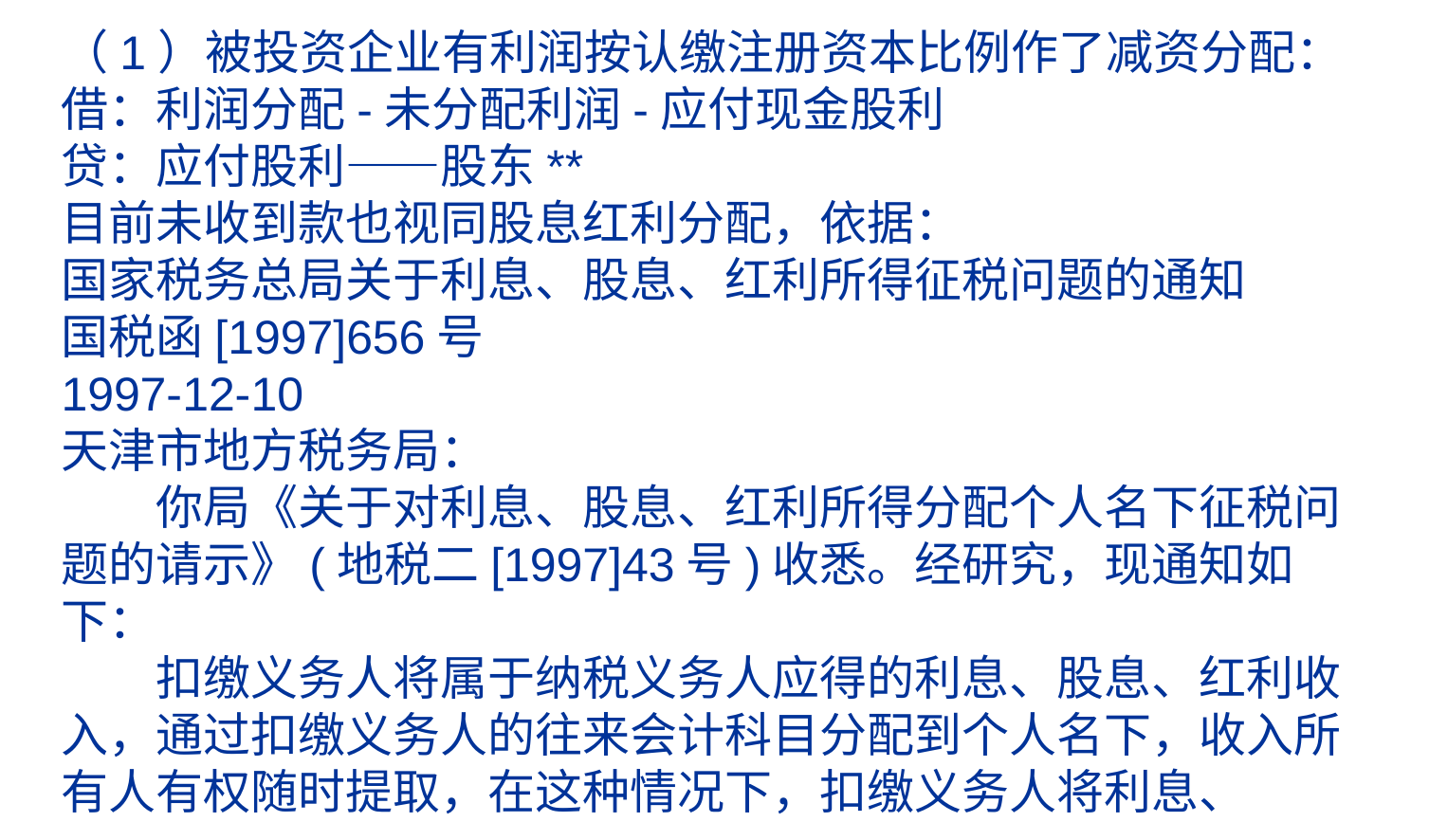

# （1）被投资企业有利润按认缴注册资本比例作了减资分配： 借：利润分配-未分配利润-应付现金股利 贷：应付股利——股东** 目前未收到款也视同股息红利分配，依据： 国家税务总局关于利息、股息、红利所得征税问题的通知 国税函[1997]656号 1997-12-10 天津市地方税务局： 　　你局《关于对利息、股息、红利所得分配个人名下征税问题的请示》(地税二[1997]43号)收悉。经研究，现通知如下： 　　扣缴义务人将属于纳税义务人应得的利息、股息、红利收入，通过扣缴义务人的往来会计科目分配到个人名下，收入所有人有权随时提取，在这种情况下，扣缴义务人将利息、